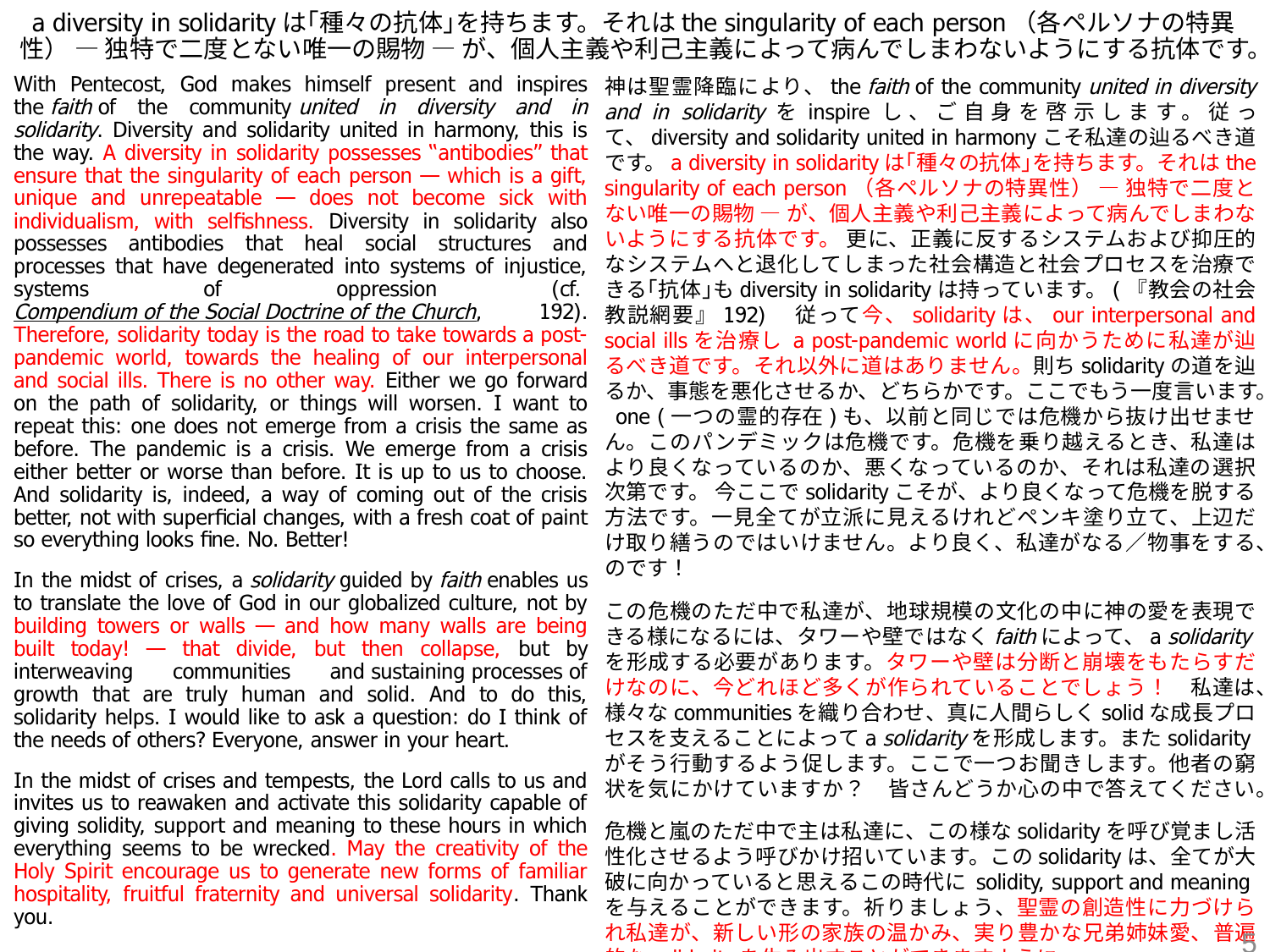

# a diversity in solidarityは｢種々の抗体｣を持ちます。それはthe singularity of each person（各ペルソナの特異性） ― 独特で二度とない唯一の賜物 ― が、個人主義や利己主義によって病んでしまわないようにする抗体です。
With Pentecost, God makes himself present and inspires the faith of the community united in diversity and in solidarity. Diversity and solidarity united in harmony, this is the way. A diversity in solidarity possesses “antibodies” that ensure that the singularity of each person — which is a gift, unique and unrepeatable — does not become sick with individualism, with selfishness. Diversity in solidarity also possesses antibodies that heal social structures and processes that have degenerated into systems of injustice, systems of oppression (cf. Compendium of the Social Doctrine of the Church, 192). Therefore, solidarity today is the road to take towards a post-pandemic world, towards the healing of our interpersonal and social ills. There is no other way. Either we go forward on the path of solidarity, or things will worsen. I want to repeat this: one does not emerge from a crisis the same as before. The pandemic is a crisis. We emerge from a crisis either better or worse than before. It is up to us to choose. And solidarity is, indeed, a way of coming out of the crisis better, not with superficial changes, with a fresh coat of paint so everything looks fine. No. Better!
In the midst of crises, a solidarity guided by faith enables us to translate the love of God in our globalized culture, not by building towers or walls — and how many walls are being built today! — that divide, but then collapse, but by interweaving communities and sustaining processes of growth that are truly human and solid. And to do this, solidarity helps. I would like to ask a question: do I think of the needs of others? Everyone, answer in your heart.
In the midst of crises and tempests, the Lord calls to us and invites us to reawaken and activate this solidarity capable of giving solidity, support and meaning to these hours in which everything seems to be wrecked. May the creativity of the Holy Spirit encourage us to generate new forms of familiar hospitality, fruitful fraternity and universal solidarity. Thank you.

神は聖霊降臨により、the faith of the community united in diversity and in solidarityをinspireし、ご自身を啓示します。従って、diversity and solidarity united in harmonyこそ私達の辿るべき道です。a diversity in solidarityは｢種々の抗体｣を持ちます。それはthe singularity of each person（各ペルソナの特異性） ― 独特で二度とない唯一の賜物 ― が、個人主義や利己主義によって病んでしまわないようにする抗体です。 更に、正義に反するシステムおよび抑圧的なシステムへと退化してしまった社会構造と社会プロセスを治療できる｢抗体｣もdiversity in solidarityは持っています。(『教会の社会教説網要』192)　従って今、solidarityは、our interpersonal and social illsを治療し a post-pandemic worldに向かうために私達が辿るべき道です。それ以外に道はありません。則ちsolidarityの道を辿るか、事態を悪化させるか、どちらかです。ここでもう一度言います。 one (一つの霊的存在)も、以前と同じでは危機から抜け出せません。このパンデミックは危機です。危機を乗り越えるとき、私達はより良くなっているのか、悪くなっているのか、それは私達の選択次第です。 今ここでsolidarityこそが、より良くなって危機を脱する方法です。一見全てが立派に見えるけれどペンキ塗り立て、上辺だけ取り繕うのではいけません。より良く、私達がなる／物事をする、のです！
この危機のただ中で私達が、地球規模の文化の中に神の愛を表現できる様になるには、タワーや壁ではなくfaithによって、a solidarityを形成する必要があります。タワーや壁は分断と崩壊をもたらすだけなのに、今どれほど多くが作られていることでしょう！　私達は、様々なcommunitiesを織り合わせ、真に人間らしくsolidな成長プロセスを支えることによってa solidarityを形成します。またsolidarityがそう行動するよう促します。ここで一つお聞きします。他者の窮状を気にかけていますか？　皆さんどうか心の中で答えてください。
危機と嵐のただ中で主は私達に、この様なsolidarityを呼び覚まし活性化させるよう呼びかけ招いています。このsolidarityは、全てが大破に向かっていると思えるこの時代に solidity, support and meaningを与えることができます。祈りましょう、聖霊の創造性に力づけられ私達が、新しい形の家族の温かみ、実り豊かな兄弟姉妹愛、普遍的なsolidarityを生み出すことができますように。
5